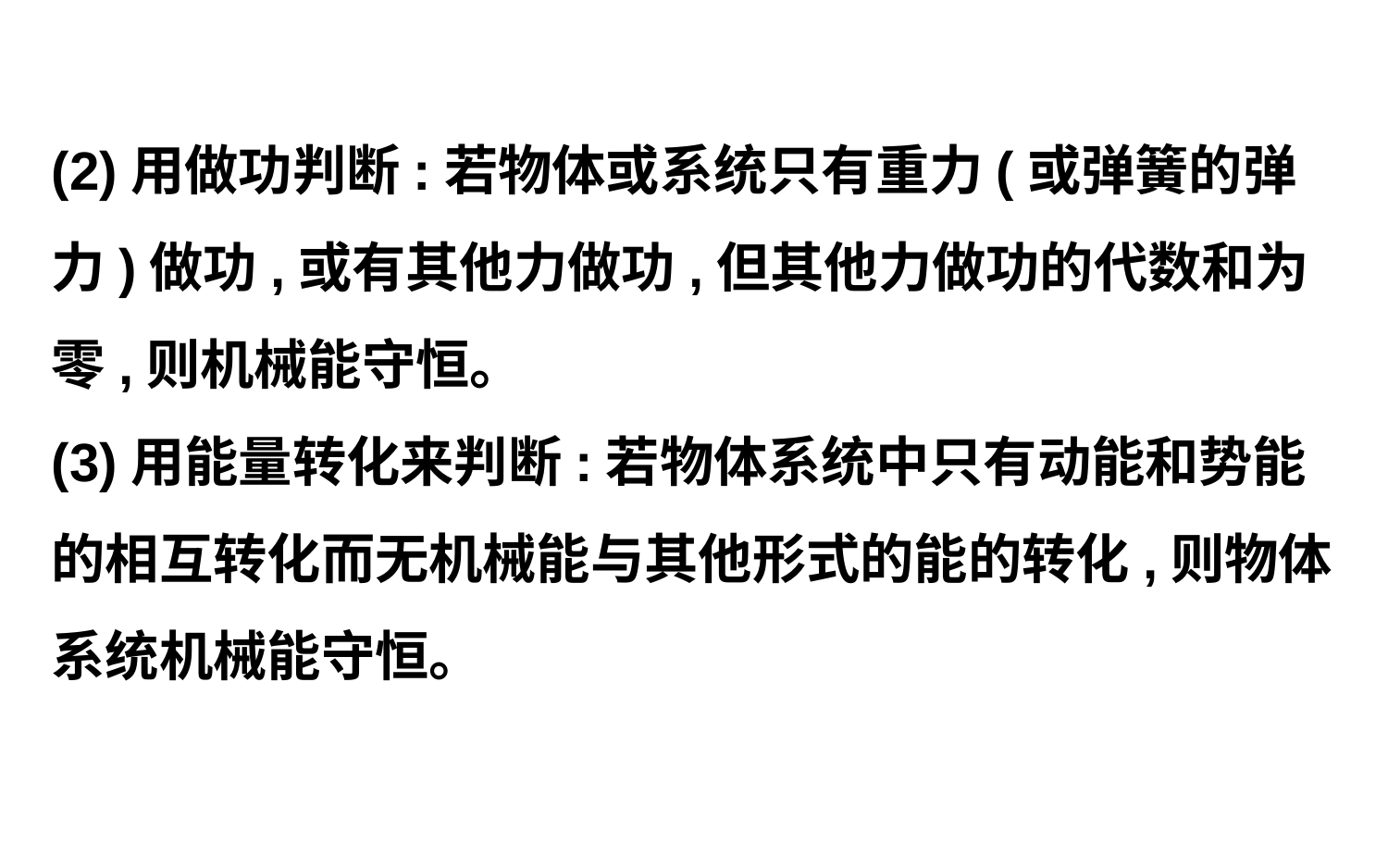

(2)用做功判断:若物体或系统只有重力(或弹簧的弹力)做功,或有其他力做功,但其他力做功的代数和为零,则机械能守恒。
(3)用能量转化来判断:若物体系统中只有动能和势能的相互转化而无机械能与其他形式的能的转化,则物体系统机械能守恒。